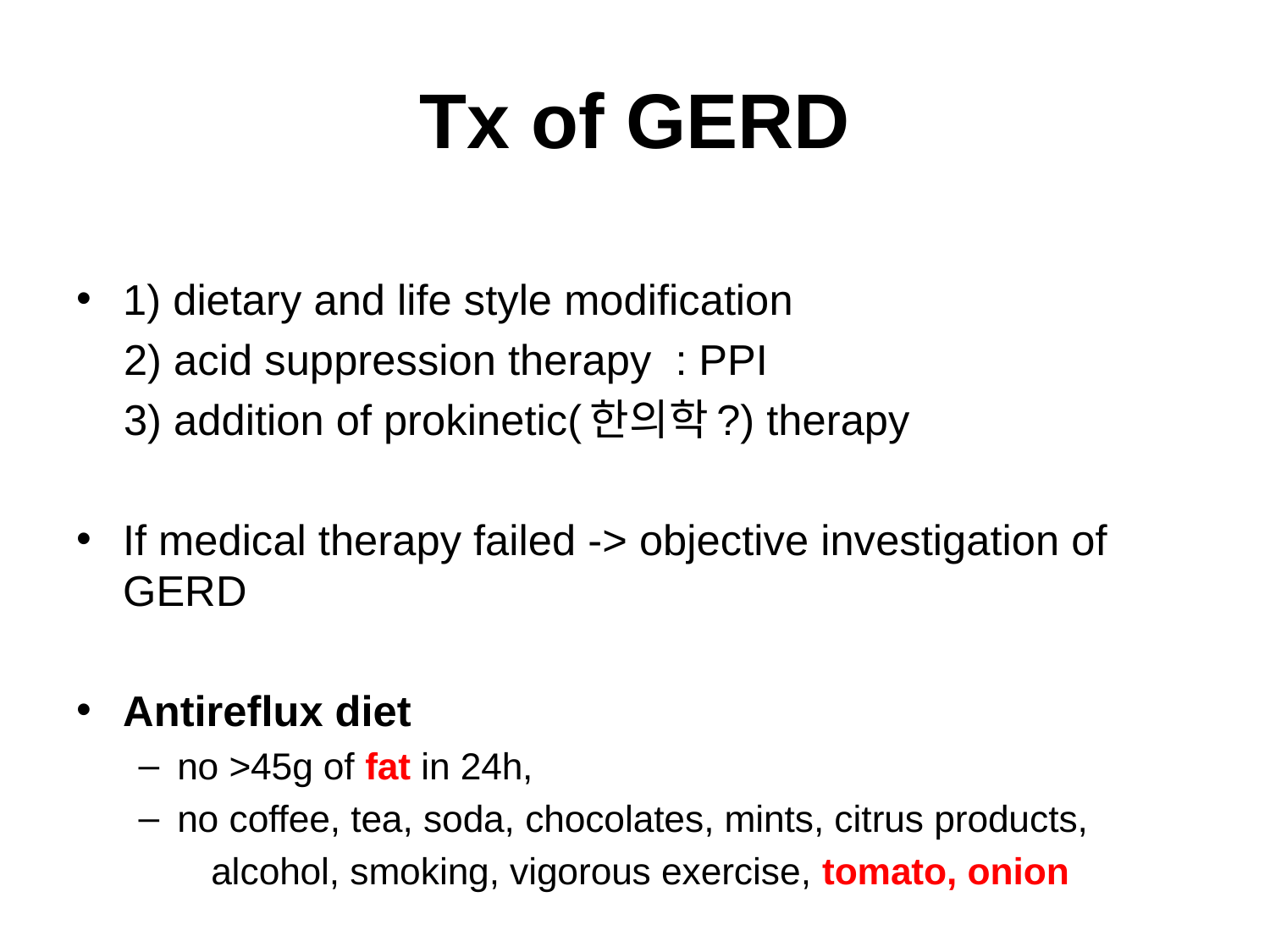

# Tx of GERD
1) dietary and life style modification
    2) acid suppression therapy  : PPI
    3) addition of prokinetic(한의학?) therapy

If medical therapy failed -> objective investigation of GERD

Antireflux diet
no >45g of fat in 24h,
no coffee, tea, soda, chocolates, mints, citrus products,
       alcohol, smoking, vigorous exercise, tomato, onion